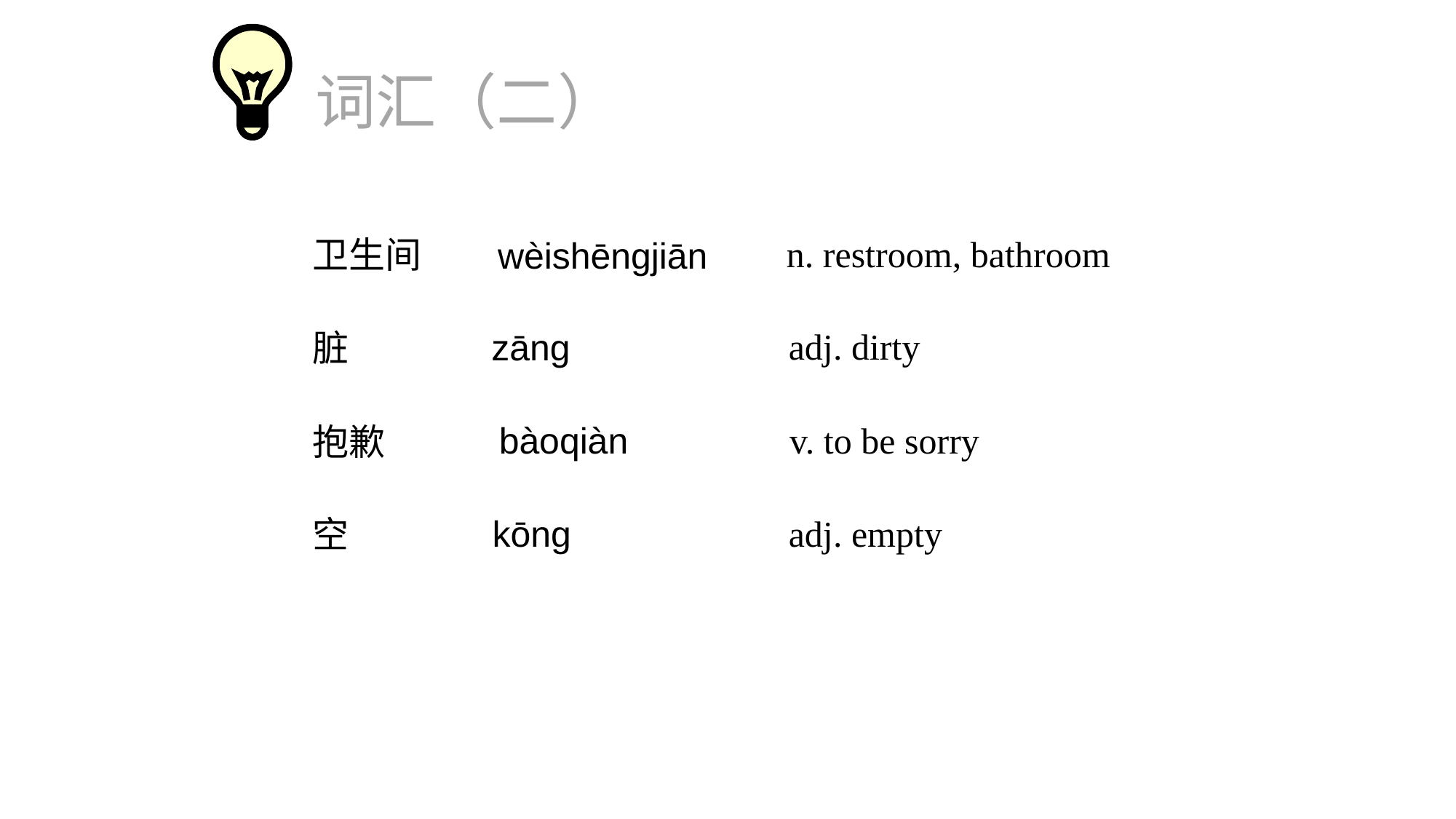

词汇（二）
n. restroom, bathroom
卫生间
wèishēngjiān
adj. dirty
zāng
脏
bàoqiàn
v. to be sorry
抱歉
kōng
adj. empty
空